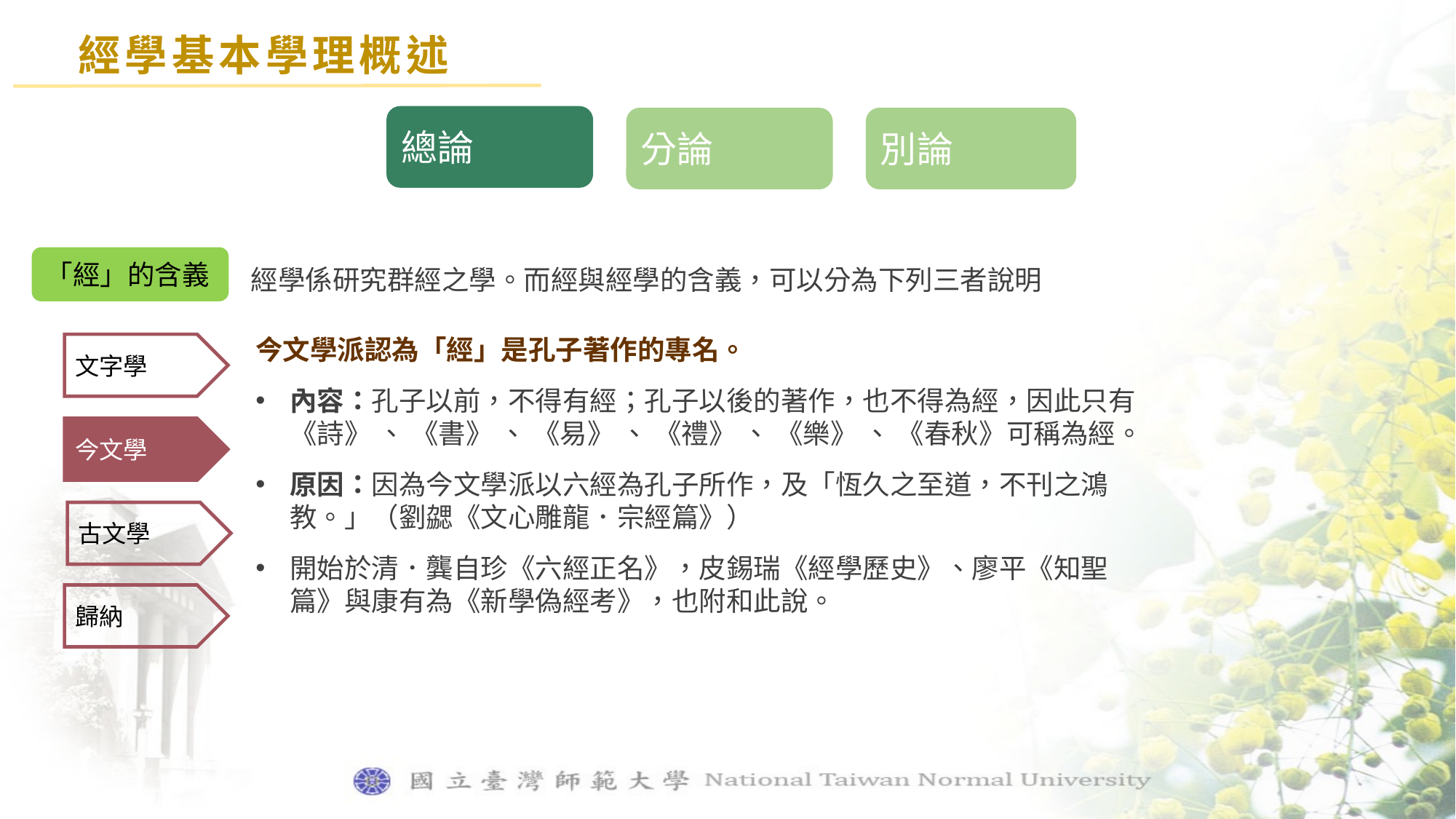

經學基本學理概述
總論
分論
別論
「經」的含義
經學係研究群經之學。而經與經學的含義，可以分為下列三者說明
今文學派認為「經」是孔子著作的專名。
內容：孔子以前，不得有經；孔子以後的著作，也不得為經，因此只有《詩》 、 《書》 、 《易》 、 《禮》 、 《樂》 、 《春秋》可稱為經。
原因：因為今文學派以六經為孔子所作，及「恆久之至道，不刊之鴻教。」（劉勰《文心雕龍．宗經篇》）
開始於清．龔自珍《六經正名》，皮錫瑞《經學歷史》、廖平《知聖篇》與康有為《新學偽經考》，也附和此說。
文字學
今文學
古文學
歸納